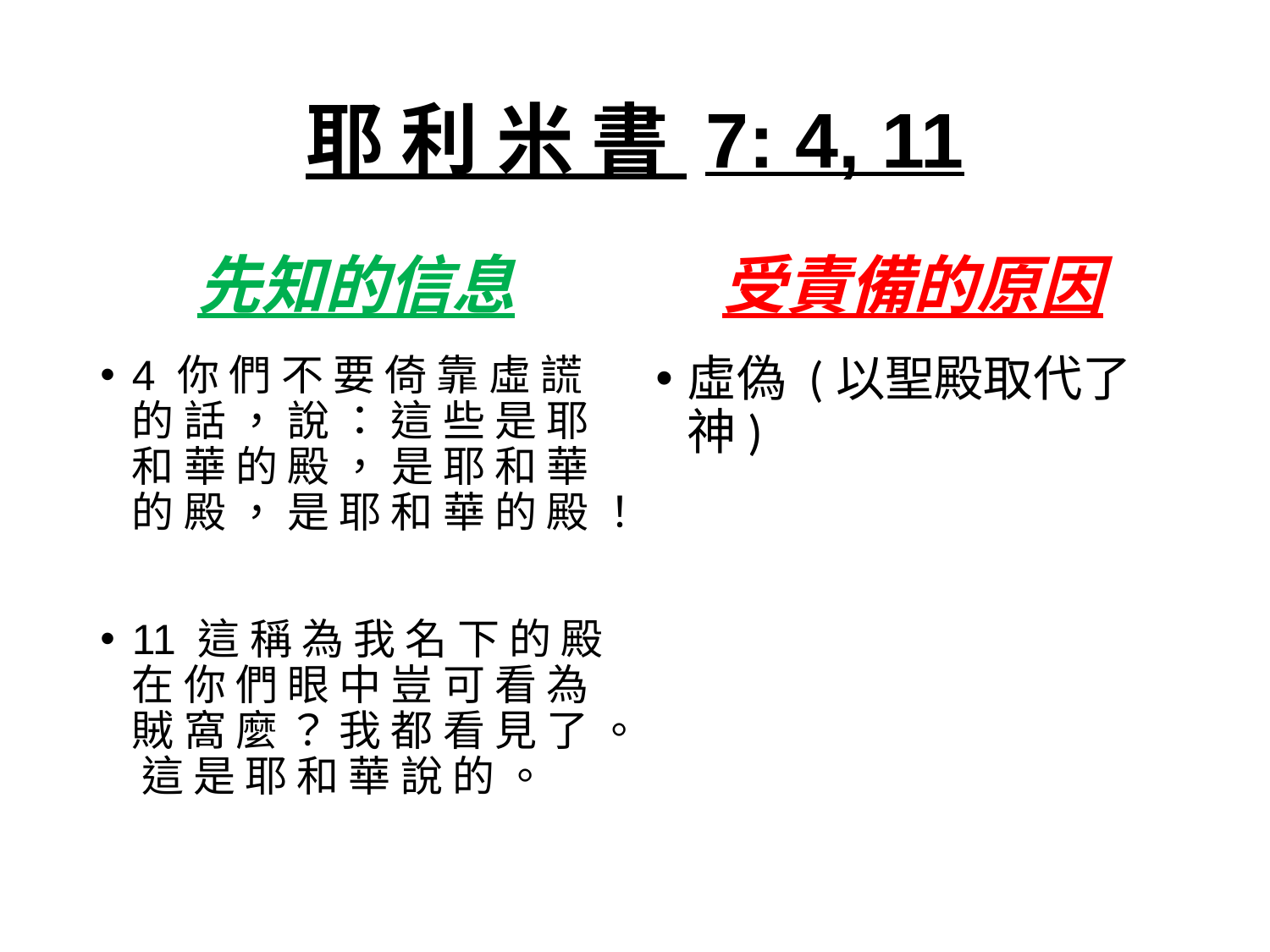

# 耶 利 米 書 7: 4, 11
先知的信息
受責備的原因
4 你 們 不 要 倚 靠 虛 謊 的 話 ， 說 ： 這 些 是 耶 和 華 的 殿 ， 是 耶 和 華 的 殿 ， 是 耶 和 華 的 殿 ！

11 這 稱 為 我 名 下 的 殿 在 你 們 眼 中 豈 可 看 為 賊 窩 麼 ？ 我 都 看 見 了 。 這 是 耶 和 華 說 的 。
虛偽 (以聖殿取代了神)